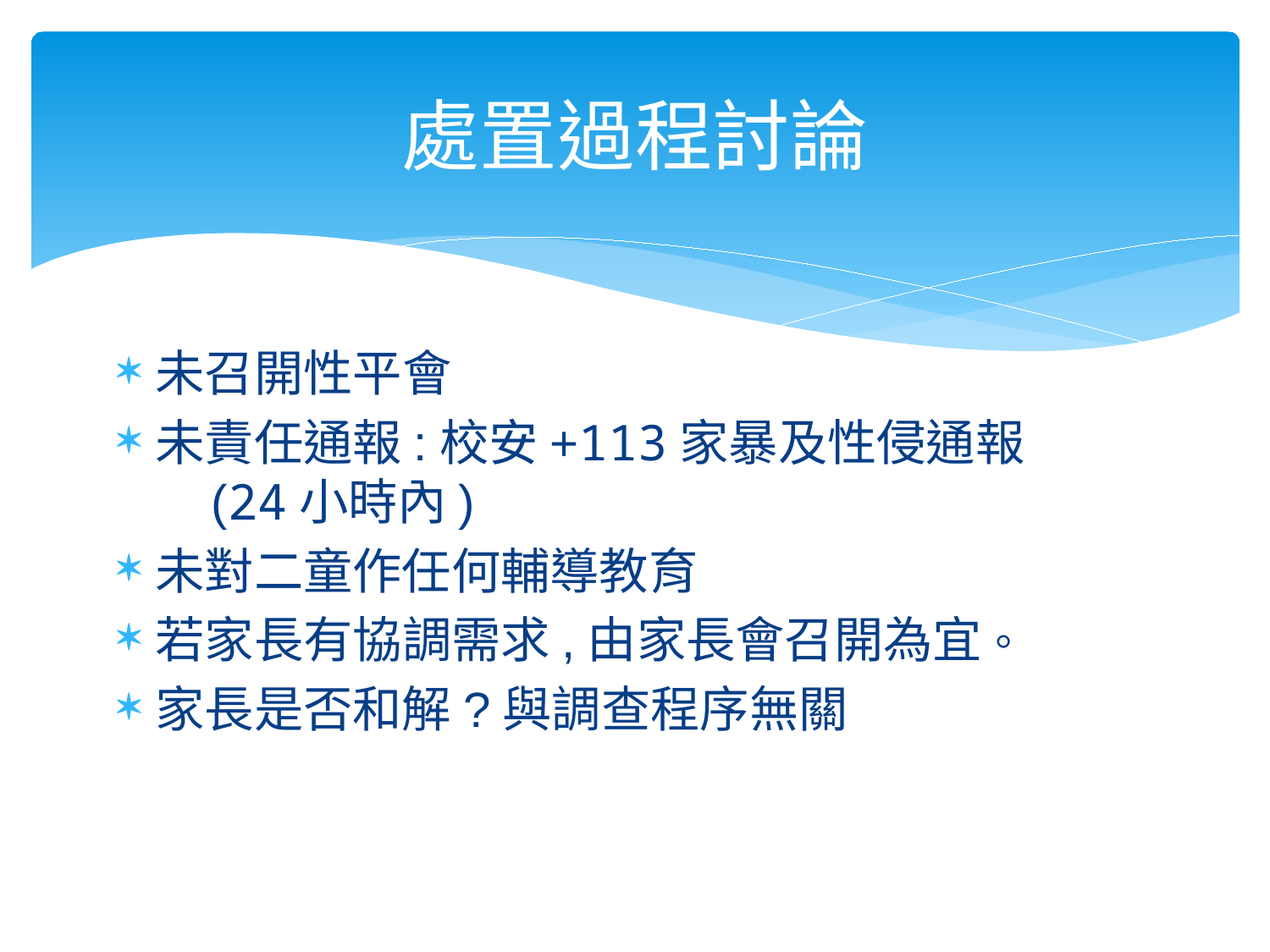

處置過程討論
未召開性平會
未責任通報:校安+113家暴及性侵通報                 (24小時內)
未對二童作任何輔導教育
若家長有協調需求,由家長會召開為宜。
家長是否和解?與調查程序無關